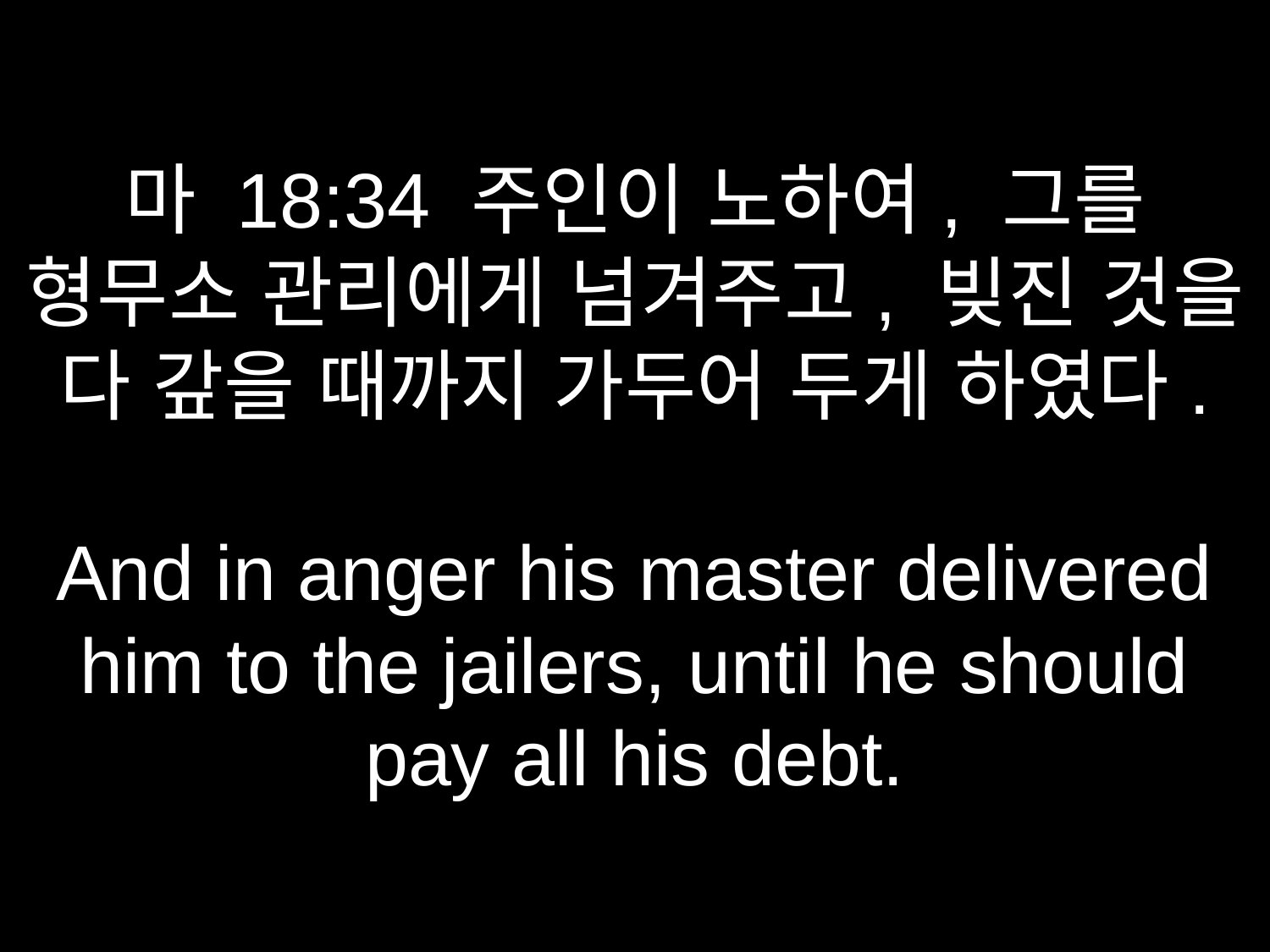

# 마 18:34 주인이 노하여, 그를 형무소 관리에게 넘겨주고, 빚진 것을 다 갚을 때까지 가두어 두게 하였다. And in anger his master delivered him to the jailers, until he should pay all his debt.